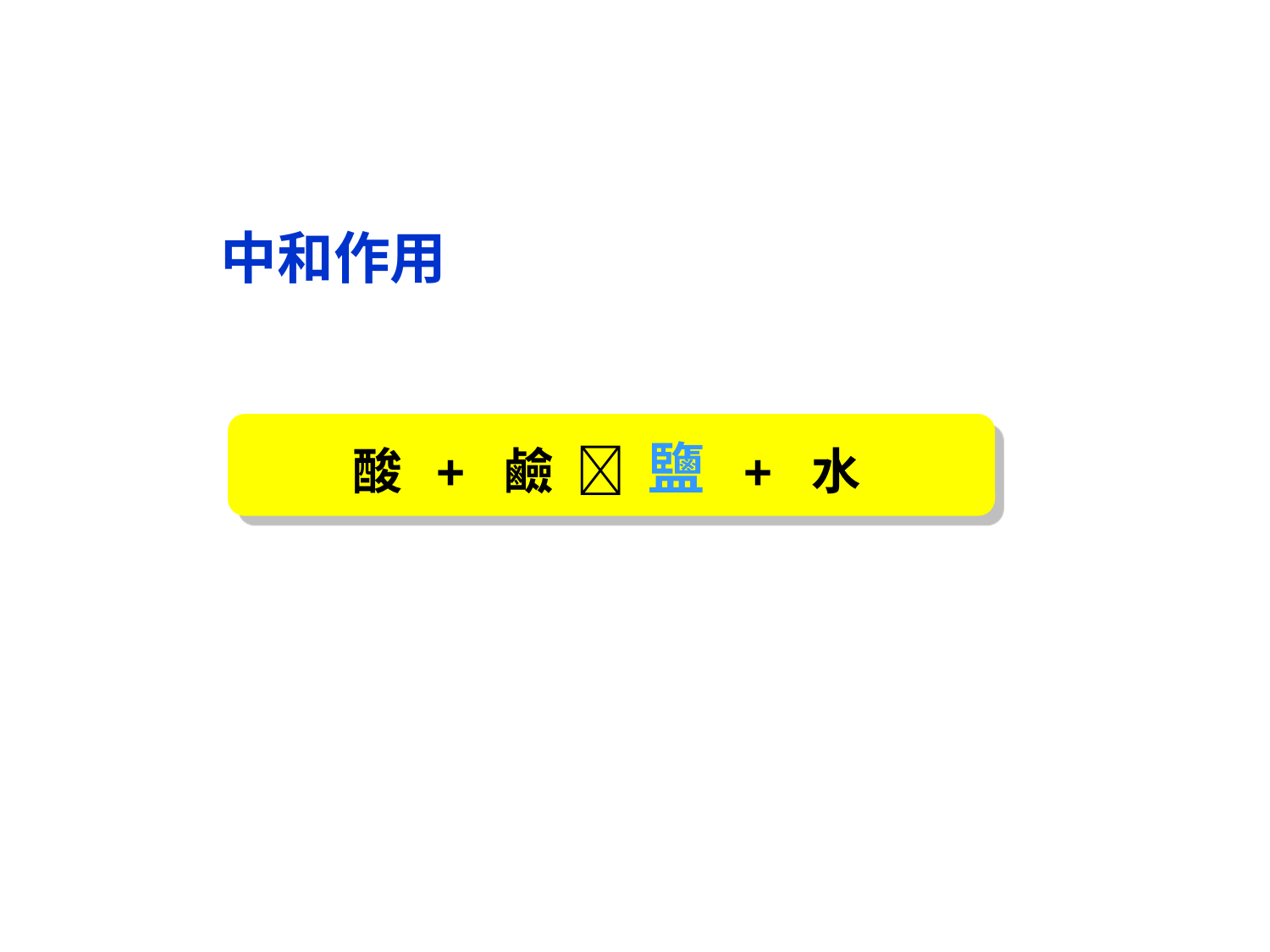

中和作用

酸  +  鹼  →  鹽  +  水